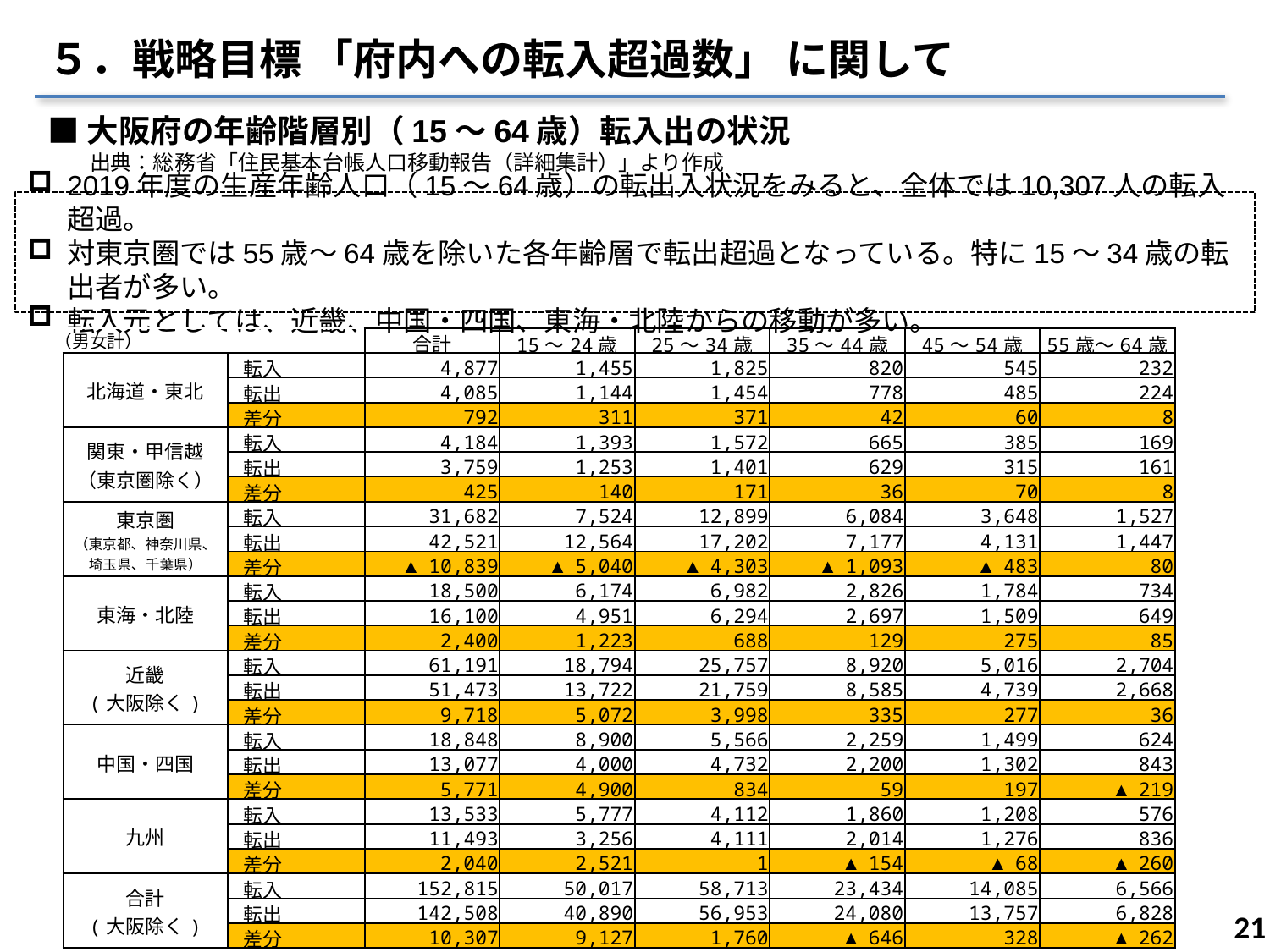

５．戦略目標 「府内への転入超過数」 に関して
■大阪府の年齢階層別（15～64歳）転入出の状況
　　出典：総務省「住民基本台帳人口移動報告（詳細集計）」より作成
2019年度の生産年齢人口（15～64歳）の転出入状況をみると、全体では10,307人の転入超過。
対東京圏では55歳〜64歳を除いた各年齢層で転出超過となっている。特に15～34歳の転出者が多い。
転入元としては、近畿、中国・四国、東海・北陸からの移動が多い。
（男女計）
|  |  | 合計 | 15～24歳 | 25～34歳 | 35～44歳 | 45～54歳 | 55歳～64歳 |
| --- | --- | --- | --- | --- | --- | --- | --- |
| 北海道・東北 | 転入 | 4,877 | 1,455 | 1,825 | 820 | 545 | 232 |
|  | 転出 | 4,085 | 1,144 | 1,454 | 778 | 485 | 224 |
|  | 差分 | 792 | 311 | 371 | 42 | 60 | 8 |
| 関東・甲信越 （東京圏除く） | 転入 | 4,184 | 1,393 | 1,572 | 665 | 385 | 169 |
|  | 転出 | 3,759 | 1,253 | 1,401 | 629 | 315 | 161 |
|  | 差分 | 425 | 140 | 171 | 36 | 70 | 8 |
| 東京圏 （東京都、神奈川県、 埼玉県、千葉県） | 転入 | 31,682 | 7,524 | 12,899 | 6,084 | 3,648 | 1,527 |
|  | 転出 | 42,521 | 12,564 | 17,202 | 7,177 | 4,131 | 1,447 |
|  | 差分 | ▲ 10,839 | ▲ 5,040 | ▲ 4,303 | ▲ 1,093 | ▲ 483 | 80 |
| 東海・北陸 | 転入 | 18,500 | 6,174 | 6,982 | 2,826 | 1,784 | 734 |
|  | 転出 | 16,100 | 4,951 | 6,294 | 2,697 | 1,509 | 649 |
|  | 差分 | 2,400 | 1,223 | 688 | 129 | 275 | 85 |
| 近畿 (大阪除く) | 転入 | 61,191 | 18,794 | 25,757 | 8,920 | 5,016 | 2,704 |
|  | 転出 | 51,473 | 13,722 | 21,759 | 8,585 | 4,739 | 2,668 |
|  | 差分 | 9,718 | 5,072 | 3,998 | 335 | 277 | 36 |
| 中国・四国 | 転入 | 18,848 | 8,900 | 5,566 | 2,259 | 1,499 | 624 |
|  | 転出 | 13,077 | 4,000 | 4,732 | 2,200 | 1,302 | 843 |
|  | 差分 | 5,771 | 4,900 | 834 | 59 | 197 | ▲ 219 |
| 九州 | 転入 | 13,533 | 5,777 | 4,112 | 1,860 | 1,208 | 576 |
|  | 転出 | 11,493 | 3,256 | 4,111 | 2,014 | 1,276 | 836 |
|  | 差分 | 2,040 | 2,521 | 1 | ▲ 154 | ▲ 68 | ▲ 260 |
| 合計 (大阪除く) | 転入 | 152,815 | 50,017 | 58,713 | 23,434 | 14,085 | 6,566 |
|  | 転出 | 142,508 | 40,890 | 56,953 | 24,080 | 13,757 | 6,828 |
|  | 差分 | 10,307 | 9,127 | 1,760 | ▲ 646 | 328 | ▲ 262 |
21